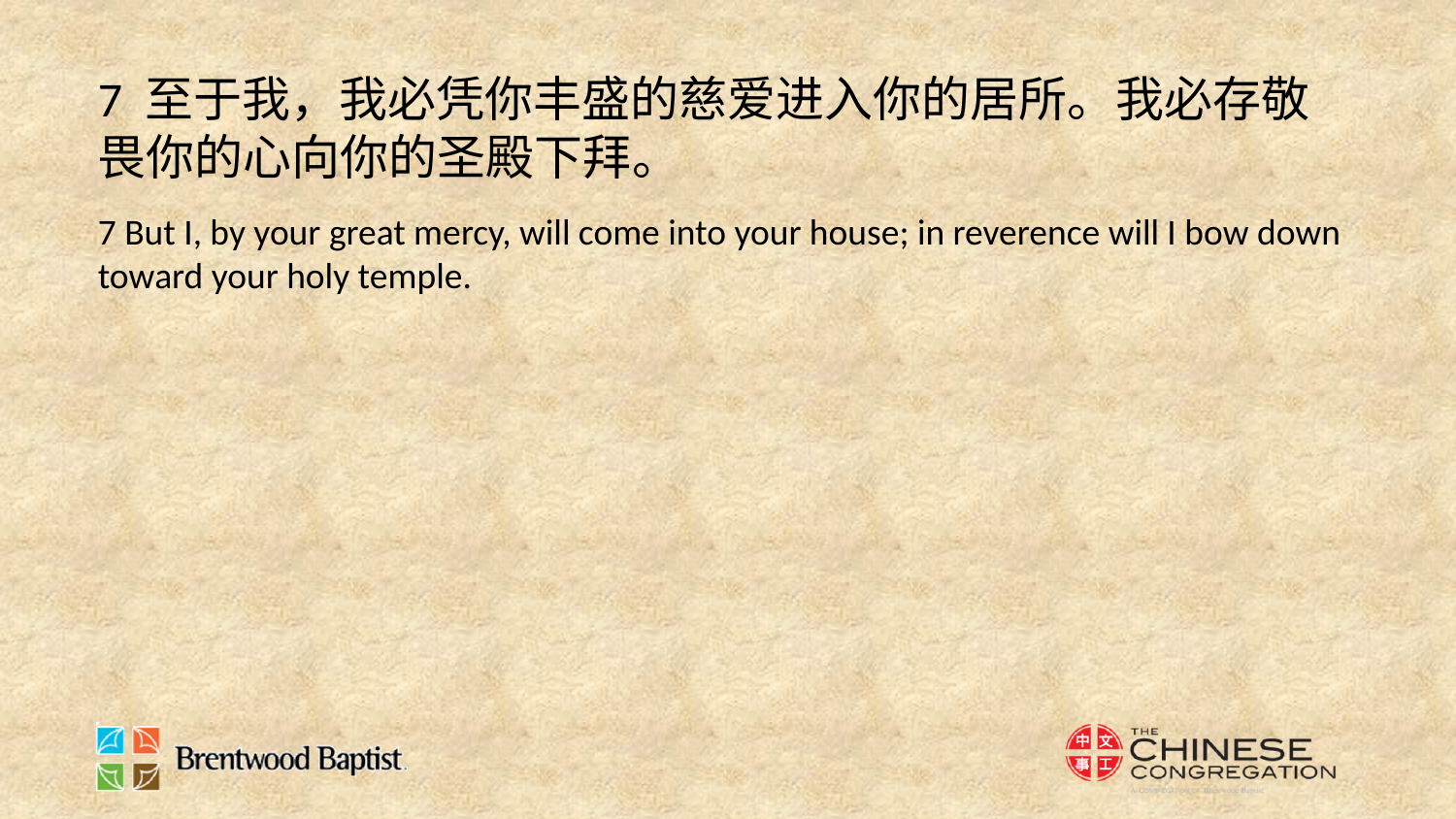

7 至于我，我必凭你丰盛的慈爱进入你的居所。我必存敬畏你的心向你的圣殿下拜。

7 But I, by your great mercy, will come into your house; in reverence will I bow down toward your holy temple.